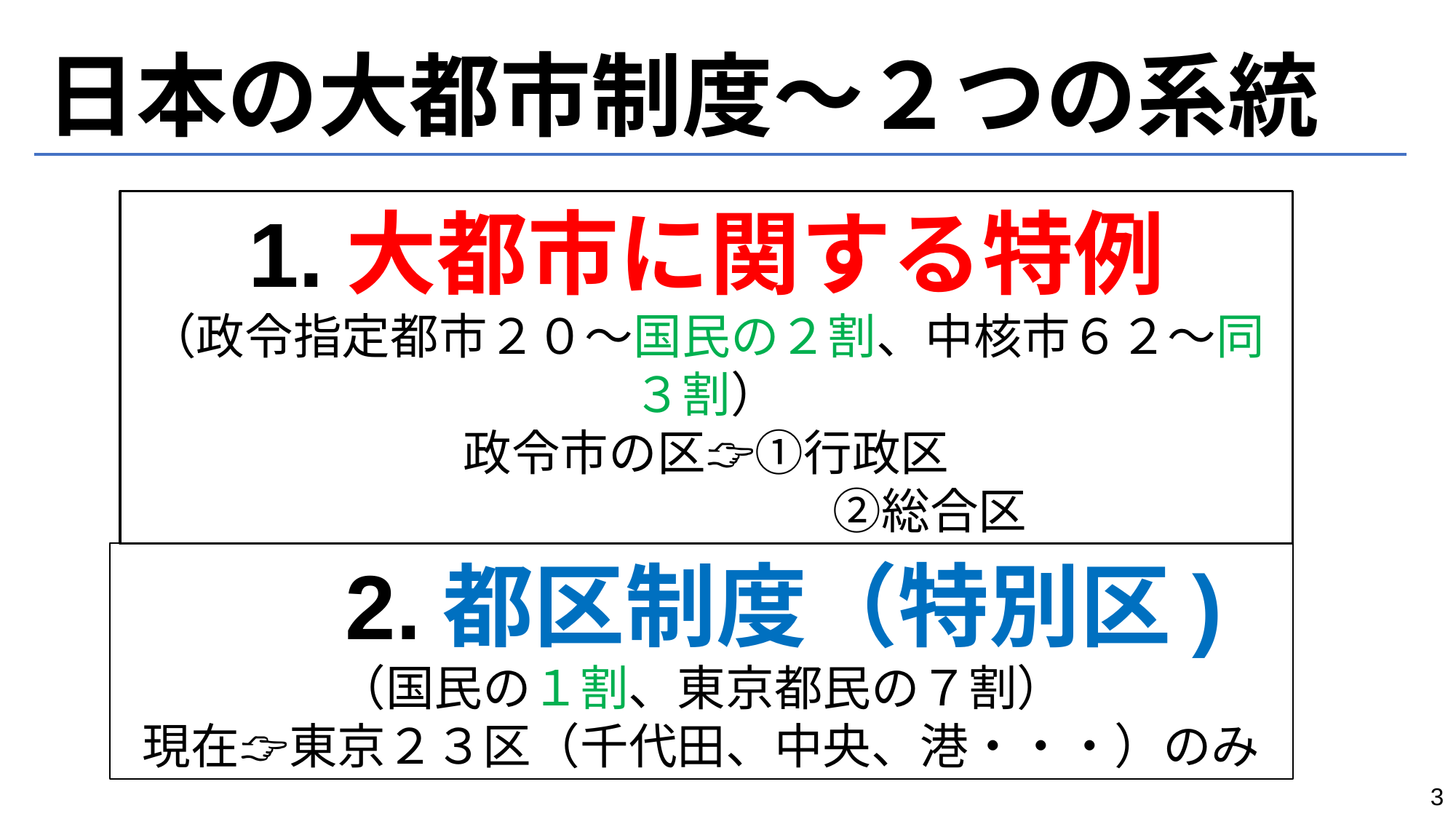

日本の大都市制度～２つの系統
1.大都市に関する特例
（政令指定都市２０～国民の２割、中核市６２～同３割）
政令市の区👉①行政区
　　　　　　　　 　②総合区
　　 2.都区制度（特別区)
（国民の１割、東京都民の７割）
現在👉東京２３区（千代田、中央、港・・・）のみ
3